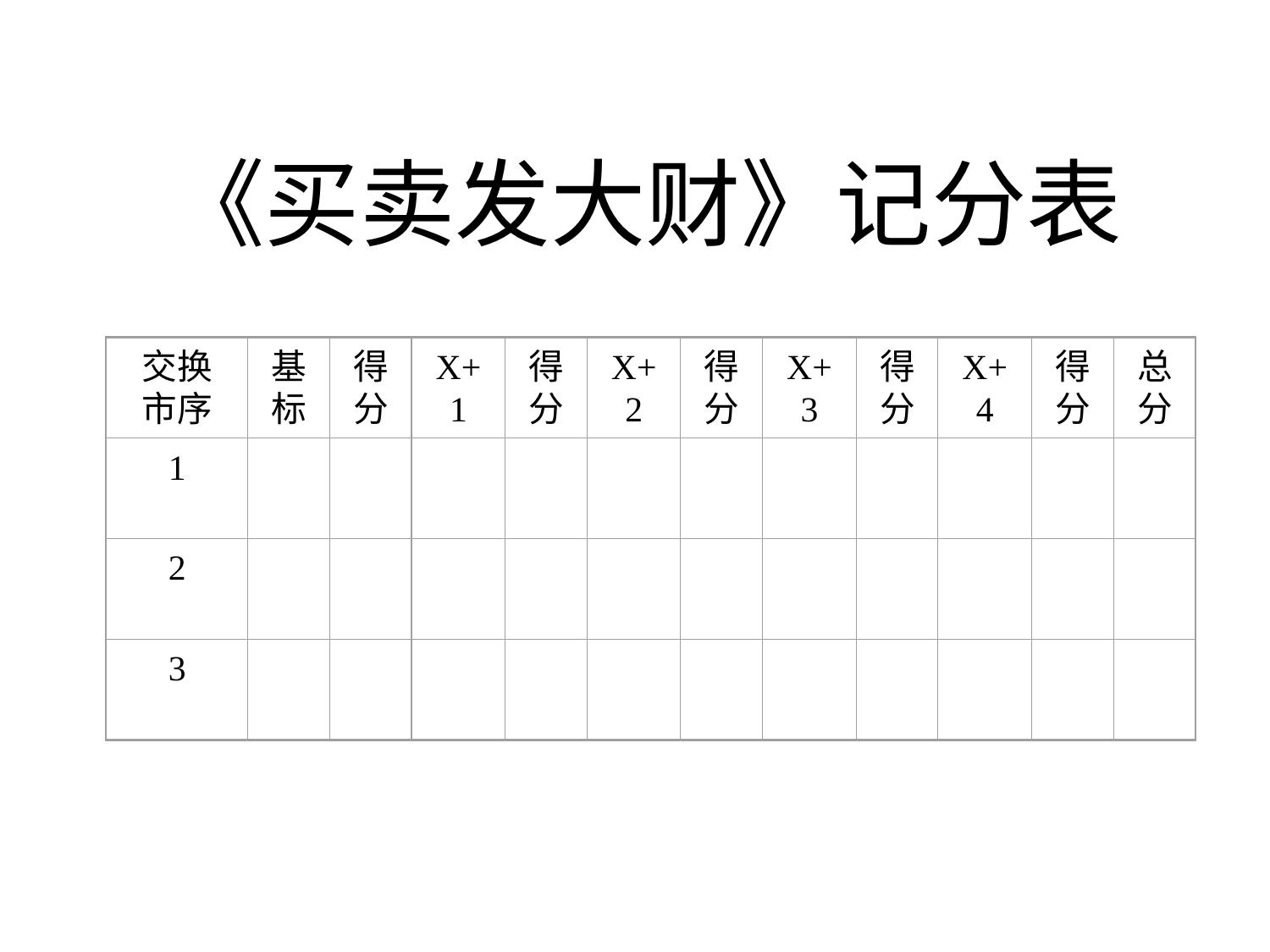

《买卖发大财》记分表

交换市序

基标

得分

X+1

得分

X+2

得分

X+3

得分

X+4

得分

总分

1

2

3